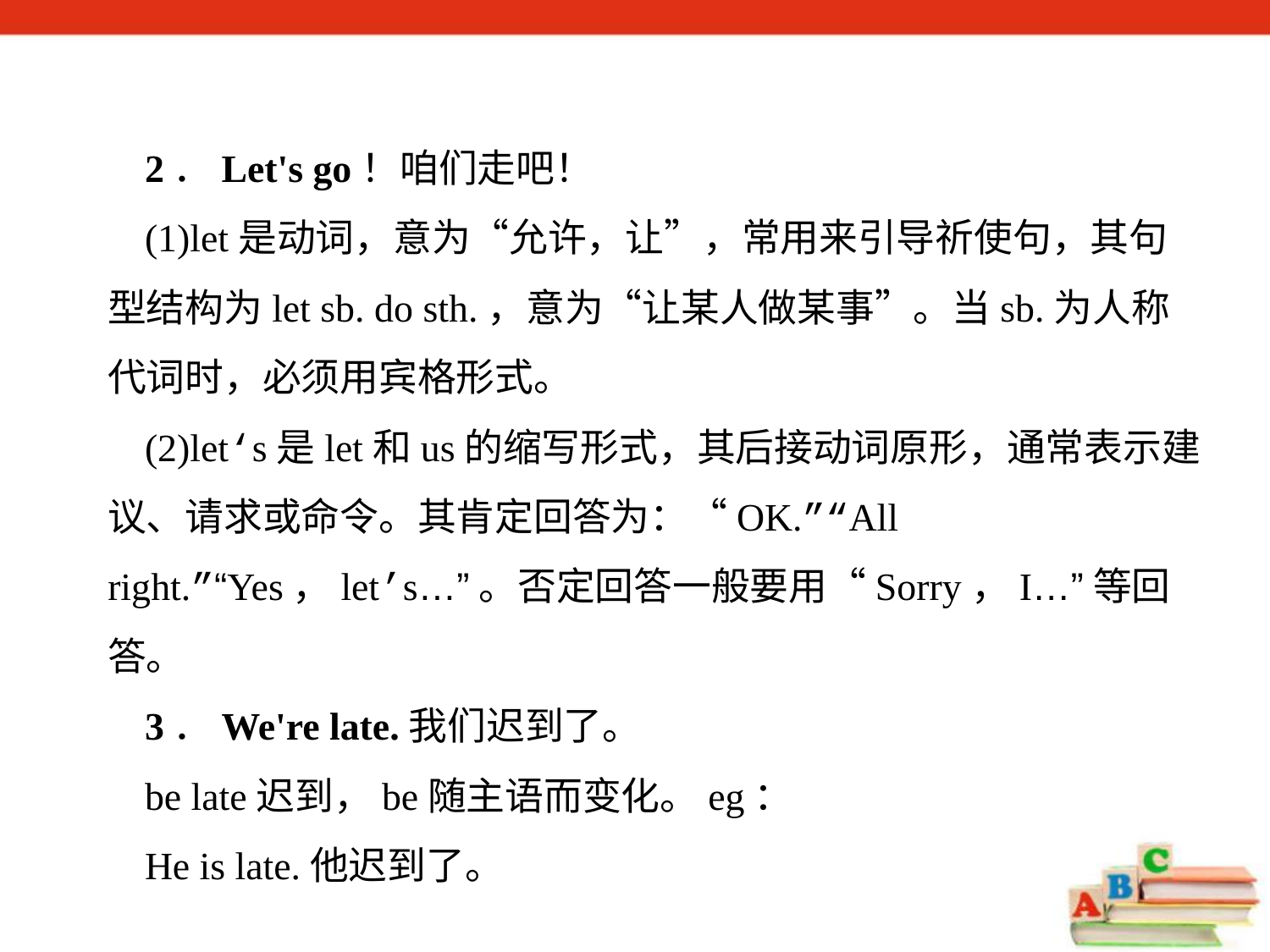

2．Let's go！咱们走吧！
(1)let是动词，意为“允许，让”，常用来引导祈使句，其句型结构为let sb. do sth.，意为“让某人做某事”。当sb.为人称代词时，必须用宾格形式。
(2)let‘s是let和us的缩写形式，其后接动词原形，通常表示建议、请求或命令。其肯定回答为：“OK.”“All right.”“Yes，let’s…”。否定回答一般要用“Sorry，I…”等回答。
3．We're late.我们迟到了。
be late迟到，be随主语而变化。eg：
He is late.他迟到了。